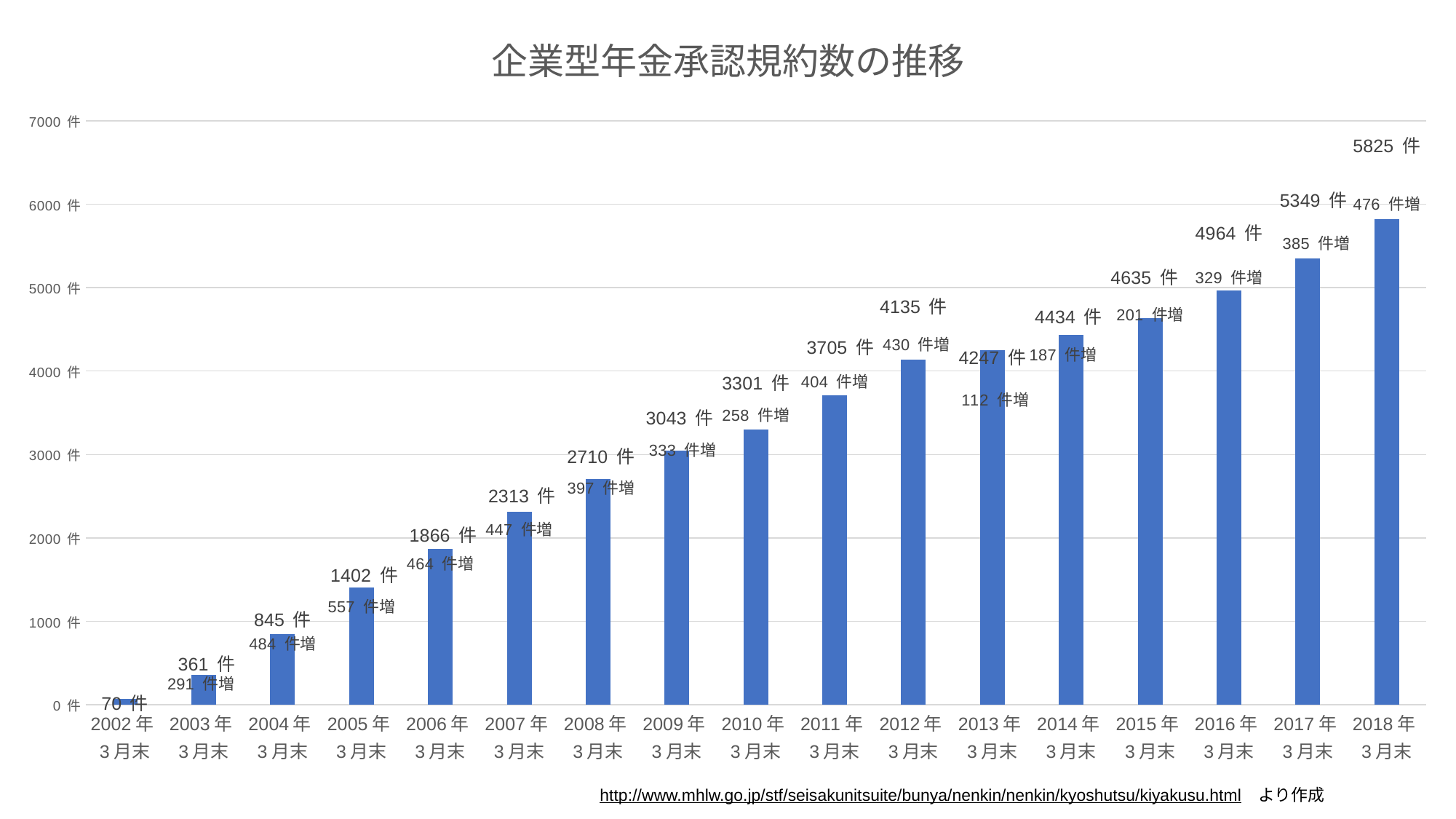

### Chart: 企業型年金承認規約数の推移

| Category | 企業型年金承認規約数の推移 | 前年比増加数 |
|---|---|---|
| 2002年3月末 | 70.0 | None |
| 2003年3月末 | 361.0 | 291.0 |
| 2004年3月末 | 845.0 | 484.0 |
| 2005年3月末 | 1402.0 | 557.0 |
| 2006年3月末 | 1866.0 | 464.0 |
| 2007年3月末 | 2313.0 | 447.0 |
| 2008年3月末 | 2710.0 | 397.0 |
| 2009年3月末 | 3043.0 | 333.0 |
| 2010年3月末 | 3301.0 | 258.0 |
| 2011年3月末 | 3705.0 | 404.0 |
| 2012年3月末 | 4135.0 | 430.0 |
| 2013年3月末 | 4247.0 | 112.0 |
| 2014年3月末 | 4434.0 | 187.0 |
| 2015年3月末 | 4635.0 | 201.0 |
| 2016年3月末 | 4964.0 | 329.0 |
| 2017年3月末 | 5349.0 | 385.0 |
| 2018年3月末 | 5825.0 | 476.0 |
http://www.mhlw.go.jp/stf/seisakunitsuite/bunya/nenkin/nenkin/kyoshutsu/kiyakusu.html　より作成